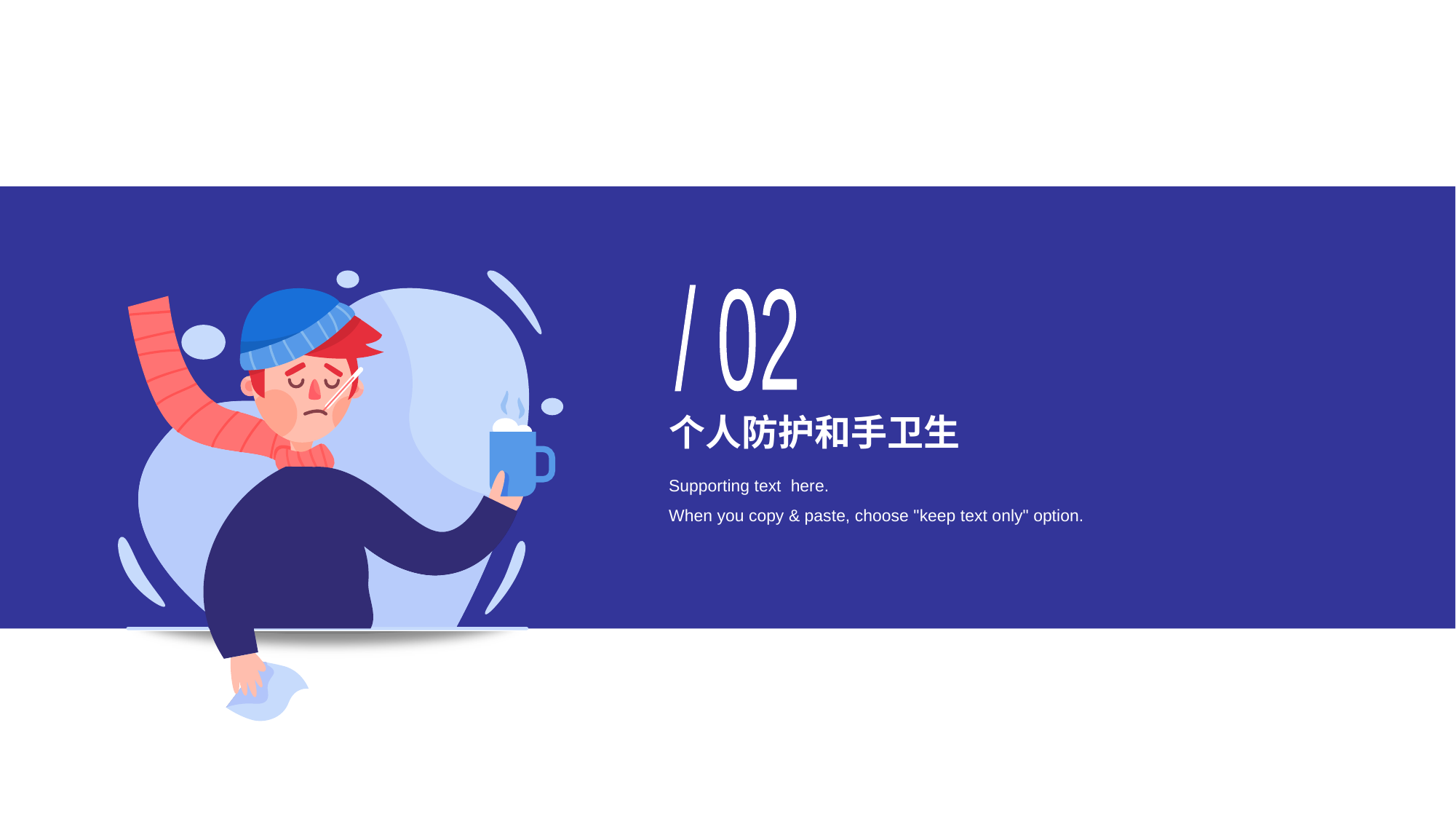

/ 02
# 个人防护和手卫生
Supporting text  here.
When you copy & paste, choose "keep text only" option.